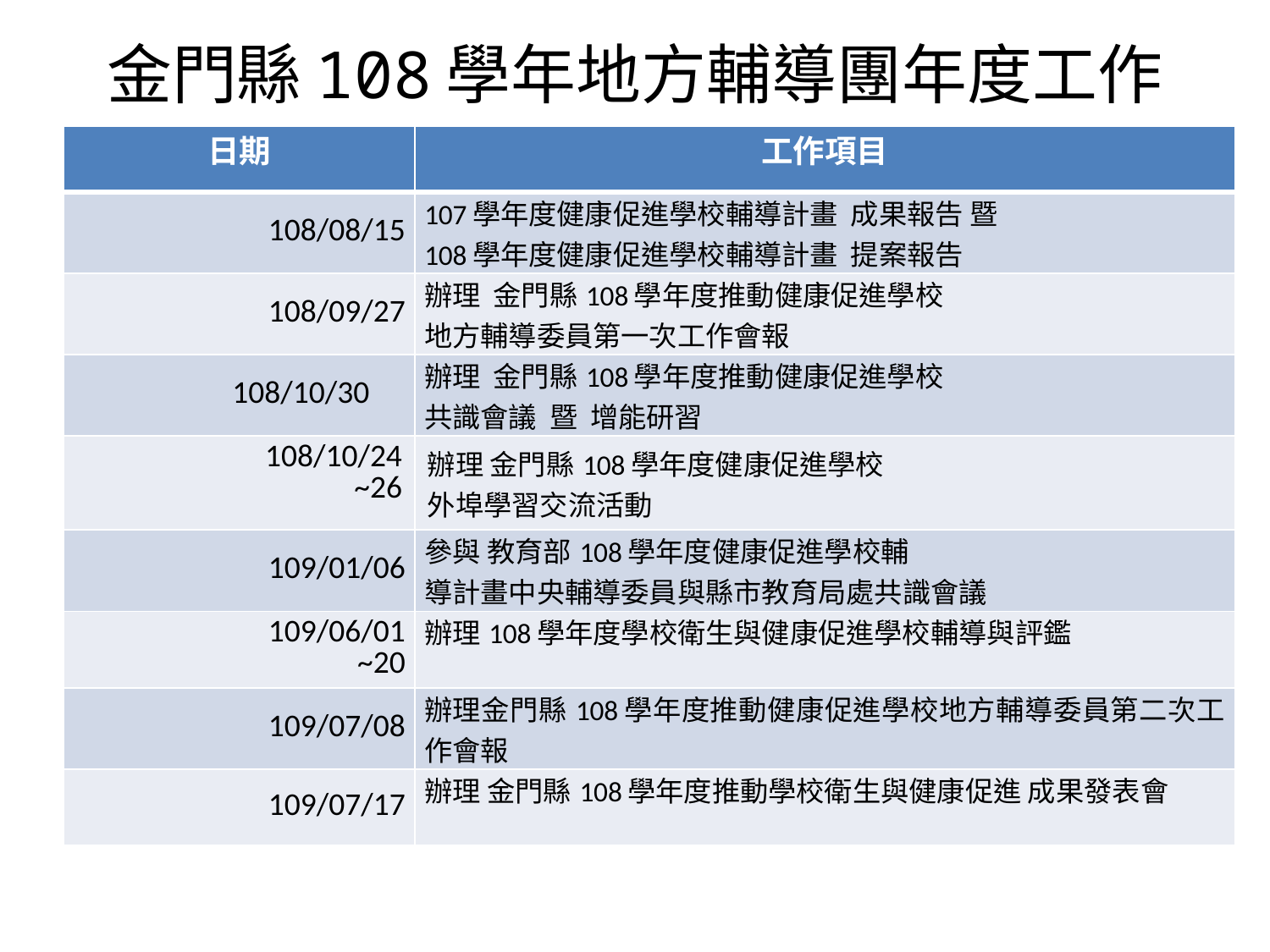

金門縣108學年地方輔導團年度工作
| 日期 | 工作項目 |
| --- | --- |
| 108/08/15 | 107學年度健康促進學校輔導計畫 成果報告 暨 108學年度健康促進學校輔導計畫 提案報告 |
| 108/09/27 | 辦理 金門縣108學年度推動健康促進學校 地方輔導委員第一次工作會報 |
| 108/10/30 | 辦理 金門縣108學年度推動健康促進學校 共識會議 暨 增能研習 |
| 108/10/24 ~26 | 辦理 金門縣108學年度健康促進學校 外埠學習交流活動 |
| 109/01/06 | 參與 教育部108學年度健康促進學校輔 導計畫中央輔導委員與縣市教育局處共識會議 |
| 109/06/01 ~20 | 辦理108學年度學校衛生與健康促進學校輔導與評鑑 |
| 109/07/08 | 辦理金門縣108學年度推動健康促進學校地方輔導委員第二次工作會報 |
| 109/07/17 | 辦理 金門縣108學年度推動學校衛生與健康促進 成果發表會 |